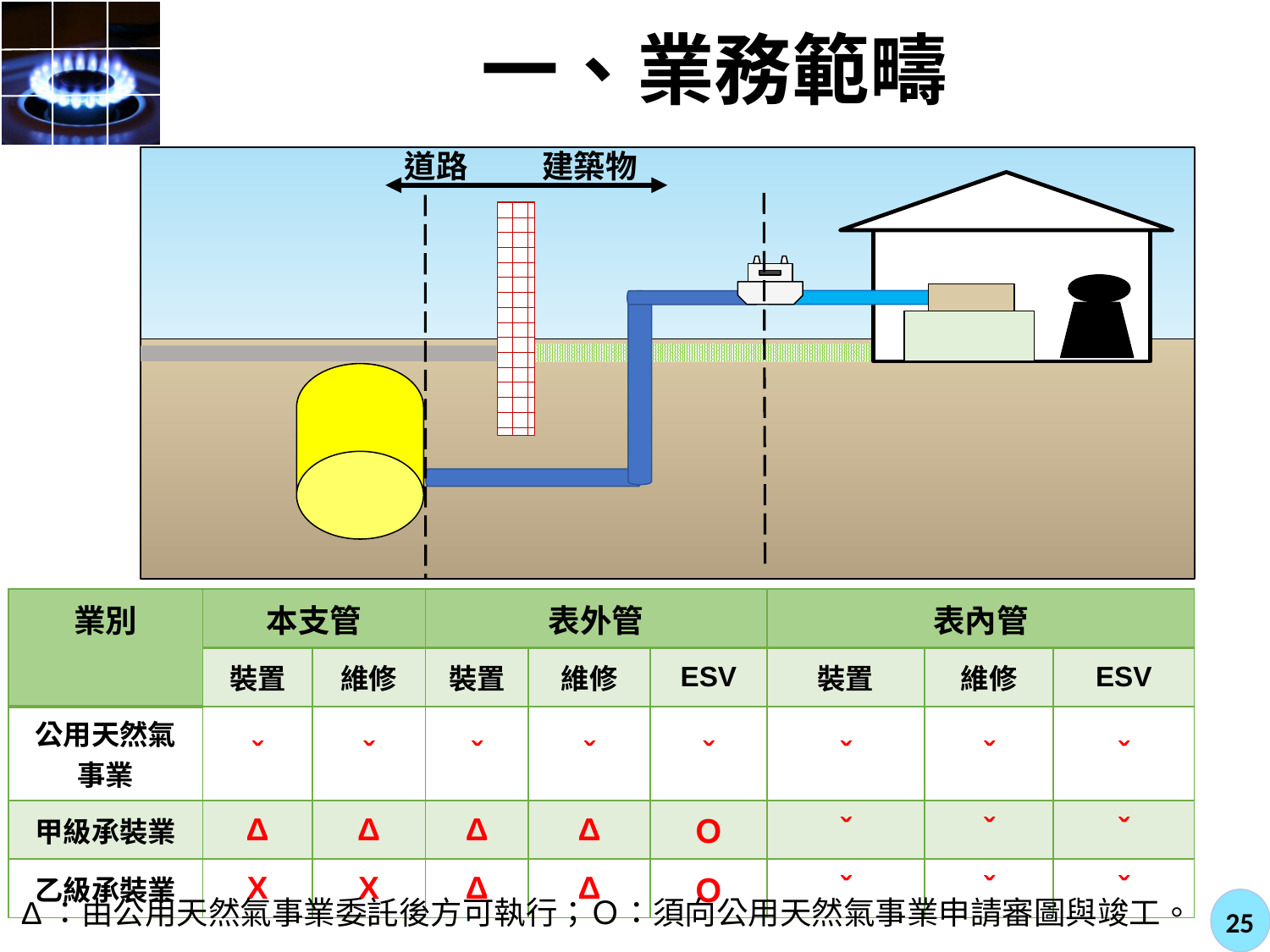

# 一、業務範疇
道路
建築物

| 業別 | 本支管 |  | 表外管 |  |  | 表內管 |  |  |
| --- | --- | --- | --- | --- | --- | --- | --- | --- |
|  | 裝置 | 維修 | 裝置 | 維修 | ESV | 裝置 | 維修 | ESV |
| 公用天然氣事業 | ˇ | ˇ | ˇ | ˇ | ˇ | ˇ | ˇ | ˇ |
| 甲級承裝業 | Δ | Δ | Δ | Δ | Ｏ | ˇ | ˇ | ˇ |
| 乙級承裝業 | X | X | Δ | Δ | Ｏ | ˇ | ˇ | ˇ |
Δ：由公用天然氣事業委託後方可執行；Ｏ：須向公用天然氣事業申請審圖與竣工。
25